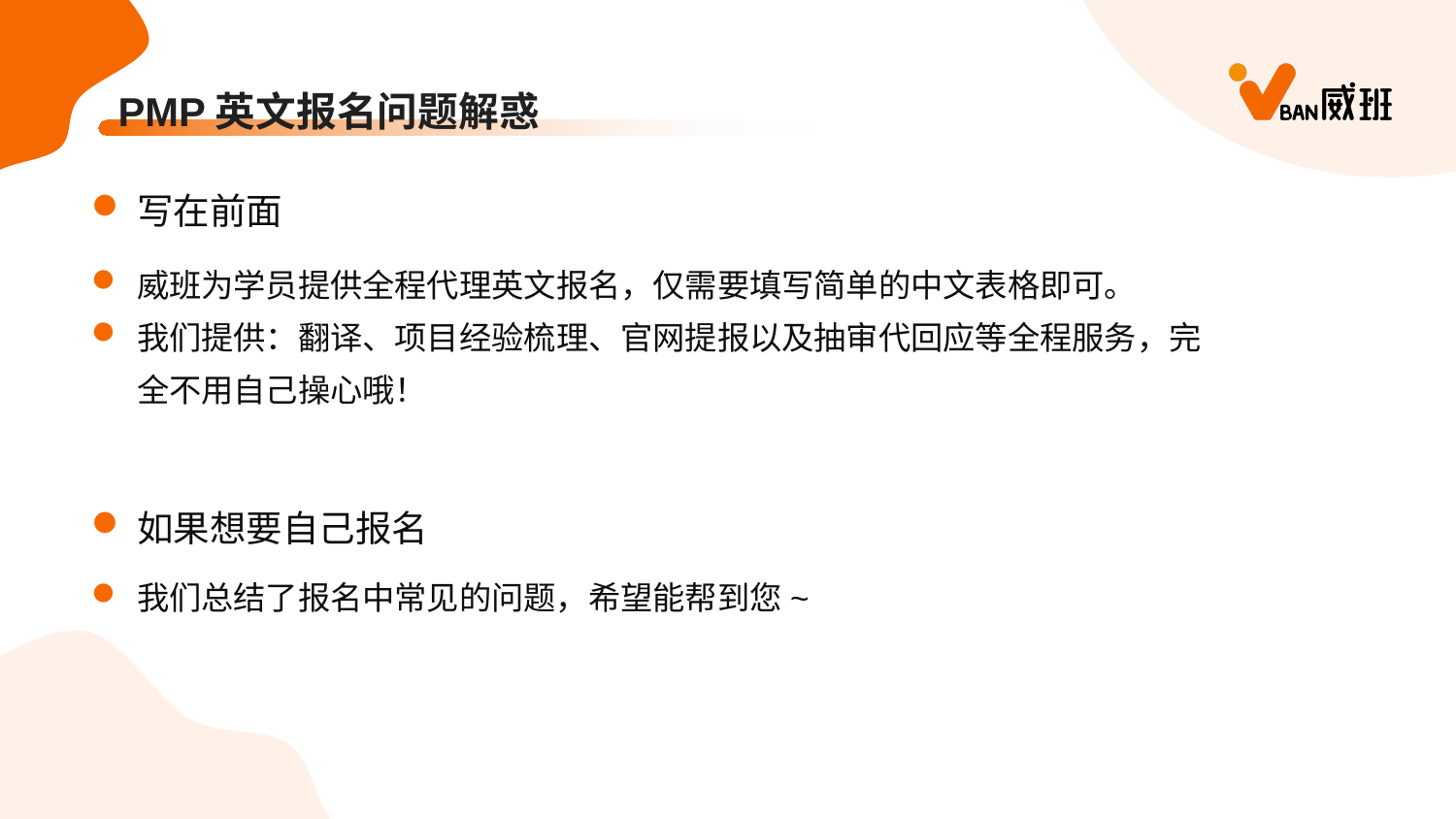

PMP英文报名问题解惑
写在前面
威班为学员提供全程代理英文报名，仅需要填写简单的中文表格即可。
我们提供：翻译、项目经验梳理、官网提报以及抽审代回应等全程服务，完全不用自己操心哦！

如果想要自己报名
我们总结了报名中常见的问题，希望能帮到您~